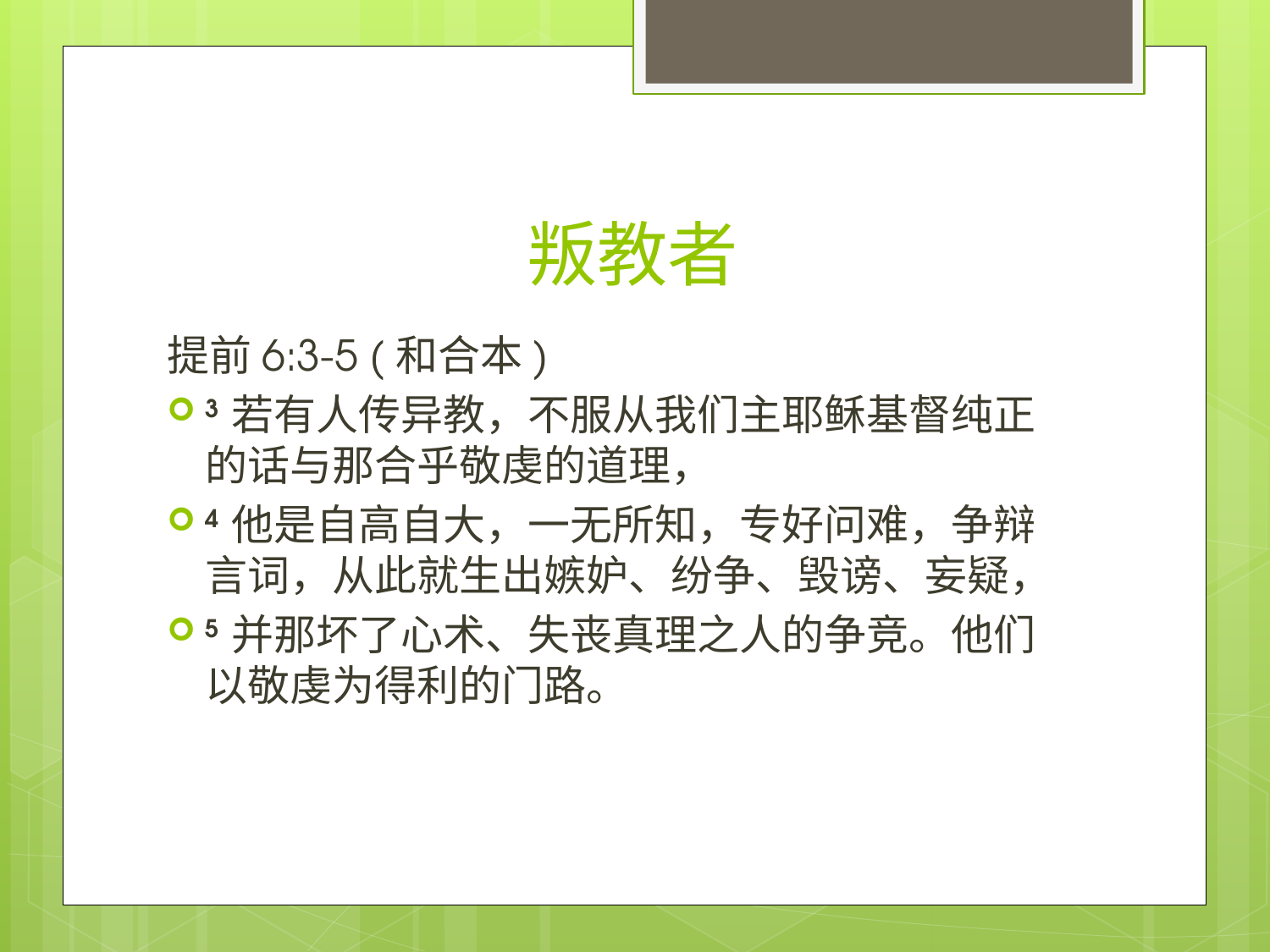

# 叛教者
提前6:3-5 (和合本)
3 若有人传异教，不服从我们主耶稣基督纯正的话与那合乎敬虔的道理，
4 他是自高自大，一无所知，专好问难，争辩言词，从此就生出嫉妒、纷争、毁谤、妄疑，
5 并那坏了心术、失丧真理之人的争竞。他们以敬虔为得利的门路。